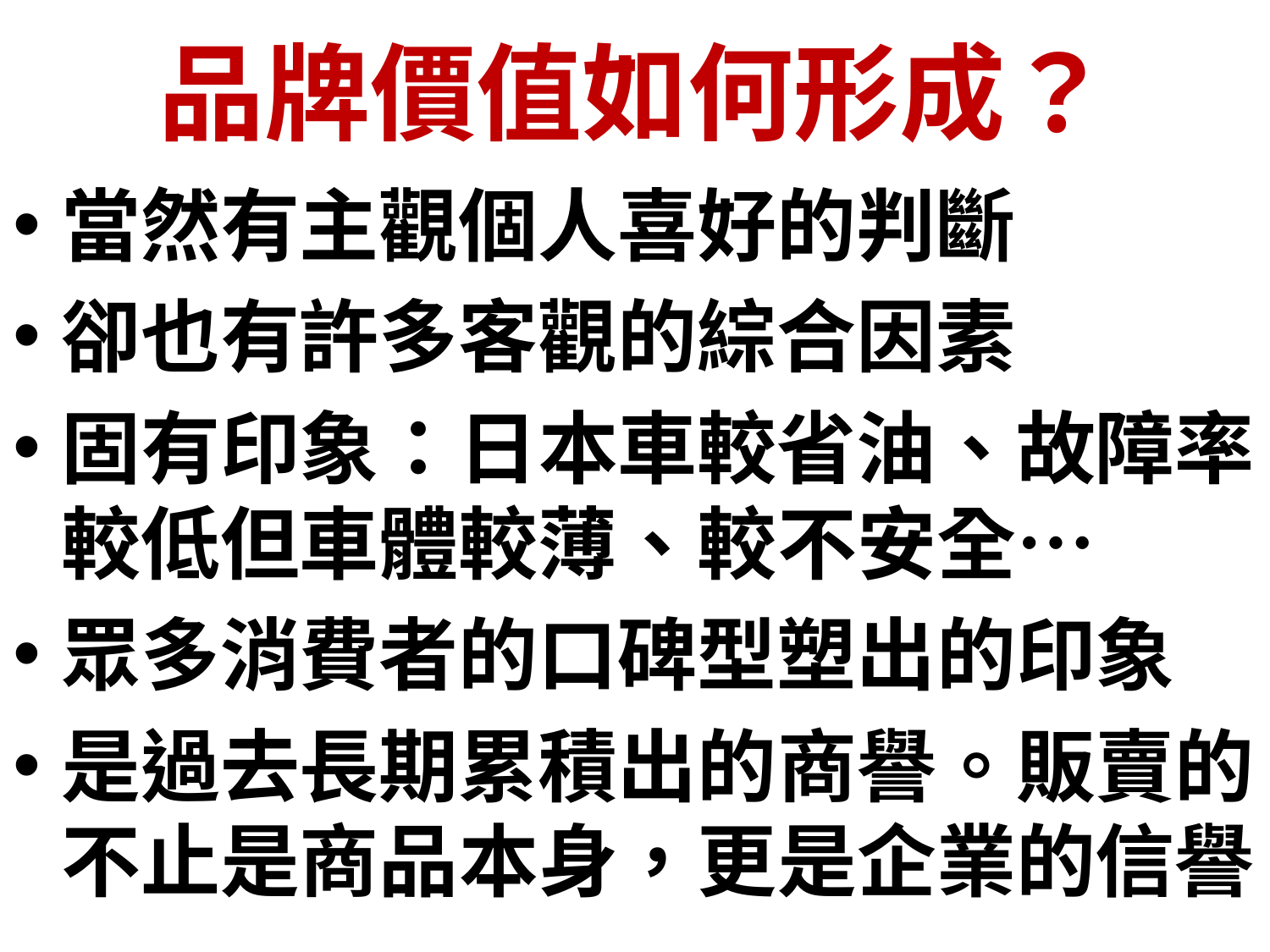

# 品牌價值如何形成？
當然有主觀個人喜好的判斷
卻也有許多客觀的綜合因素
固有印象：日本車較省油、故障率較低但車體較薄、較不安全…
眾多消費者的口碑型塑出的印象
是過去長期累積出的商譽。販賣的不止是商品本身，更是企業的信譽。